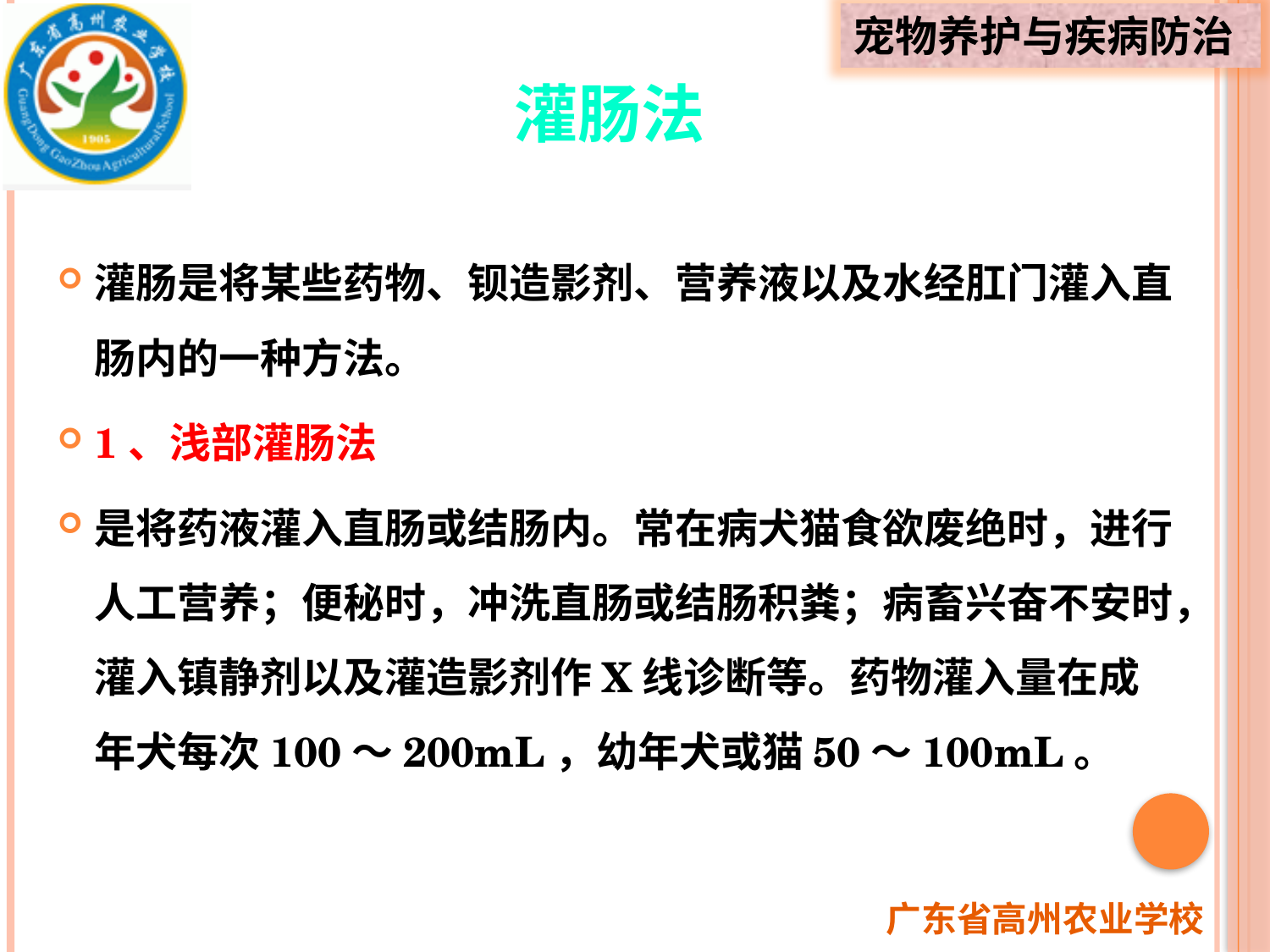

# 灌肠法
灌肠是将某些药物、钡造影剂、营养液以及水经肛门灌入直肠内的一种方法。
1、浅部灌肠法
是将药液灌入直肠或结肠内。常在病犬猫食欲废绝时，进行人工营养；便秘时，冲洗直肠或结肠积粪；病畜兴奋不安时，灌入镇静剂以及灌造影剂作X线诊断等。药物灌入量在成年犬每次100～200mL，幼年犬或猫50～100mL。